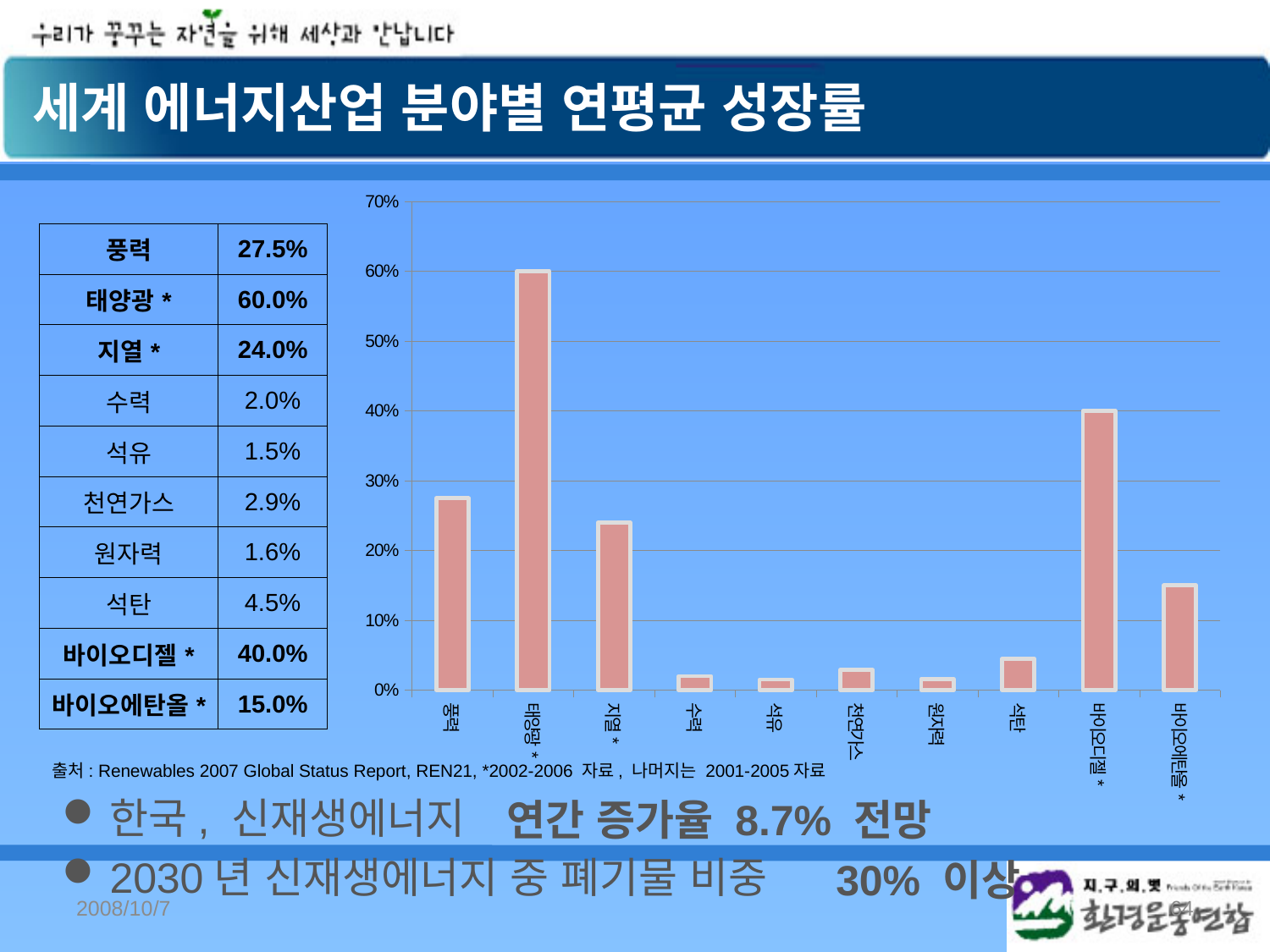

세계 에너지산업 분야별 연평균 성장률

### Chart

| Category |  |
|---|---|
| 풍력 | 0.275 |
| 태양광* | 0.6000000000000006 |
| 지열* | 0.2400000000000002 |
| 수력 | 0.02000000000000001 |
| 석유 | 0.014999999999999998 |
| 천연가스 | 0.029 |
| 원자력 | 0.01600000000000002 |
| 석탄 | 0.04500000000000001 |
| 바이오디젤* | 0.4 |
| 바이오에탄올* | 0.15000000000000024 |
| 풍력 | 27.5% |
| --- | --- |
| 태양광\* | 60.0% |
| 지열\* | 24.0% |
| 수력 | 2.0% |
| 석유 | 1.5% |
| 천연가스 | 2.9% |
| 원자력 | 1.6% |
| 석탄 | 4.5% |
| 바이오디젤\* | 40.0% |
| 바이오에탄올\* | 15.0% |
출처: Renewables 2007 Global Status Report, REN21, *2002-2006 자료, 나머지는 2001-2005자료
한국, 신재생에너지
2030년 신재생에너지 중 폐기물 비중
연간 증가율 8.7% 전망
30% 이상
2008/10/7
64